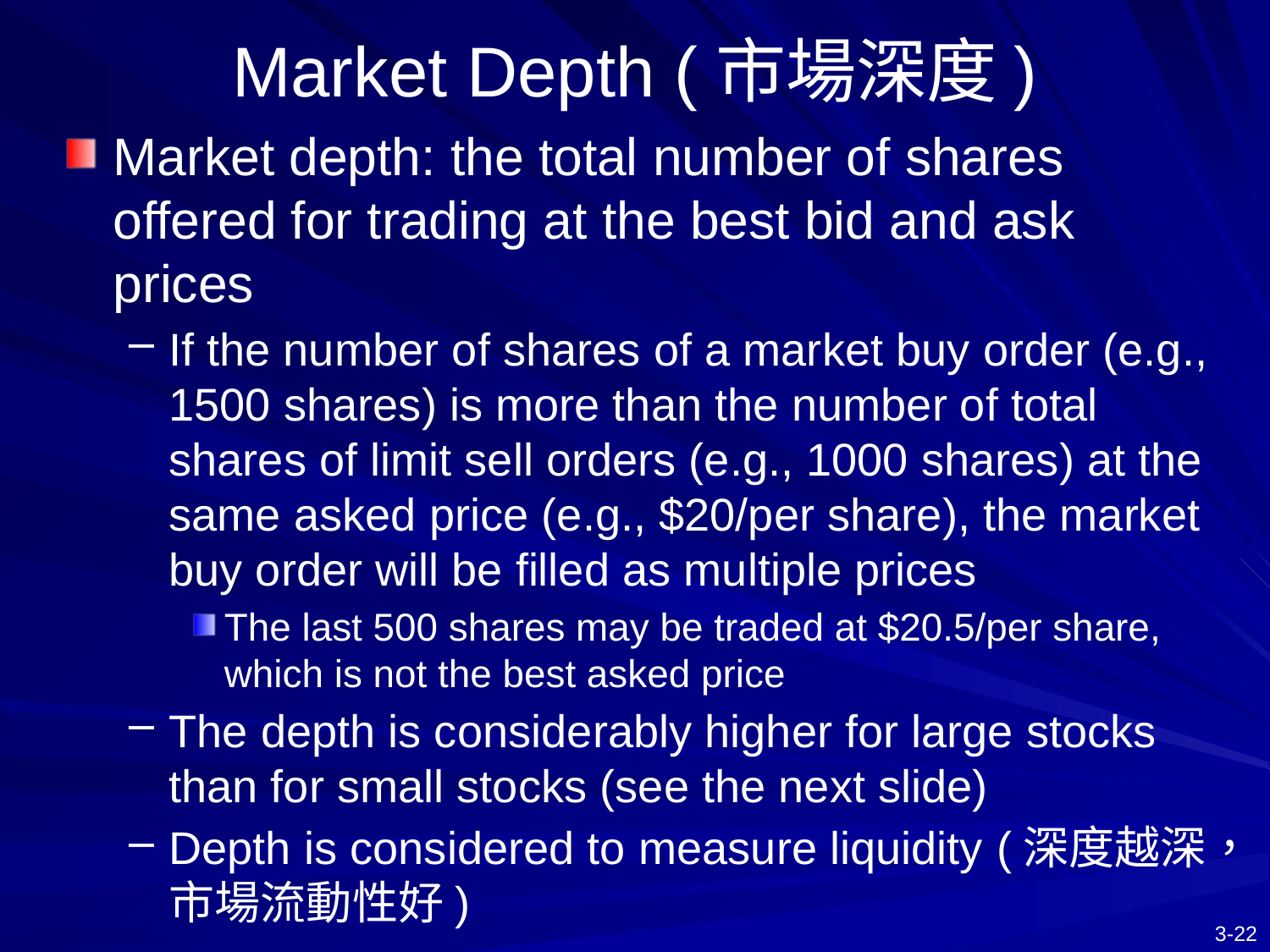

# Market Depth (市場深度)
Market depth: the total number of shares offered for trading at the best bid and ask prices
If the number of shares of a market buy order (e.g., 1500 shares) is more than the number of total shares of limit sell orders (e.g., 1000 shares) at the same asked price (e.g., $20/per share), the market buy order will be filled as multiple prices
The last 500 shares may be traded at $20.5/per share, which is not the best asked price
The depth is considerably higher for large stocks than for small stocks (see the next slide)
Depth is considered to measure liquidity (深度越深，市場流動性好)